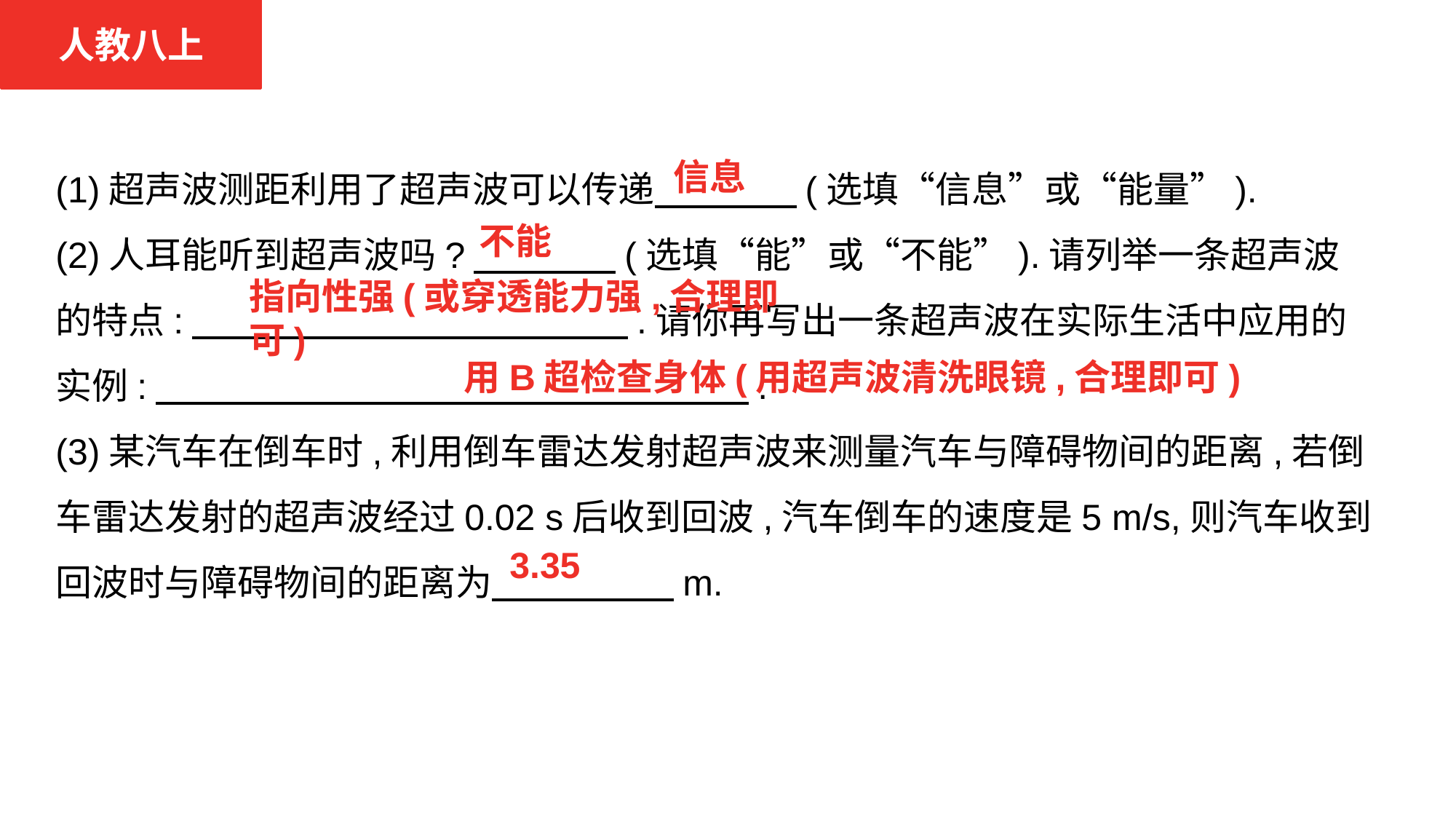

人教八上
(1)超声波测距利用了超声波可以传递　　    　(选填“信息”或“能量”).
(2)人耳能听到超声波吗?　　　    (选填“能”或“不能”).请列举一条超声波的特点:　　             　　                  　.请你再写出一条超声波在实际生活中应用的实例:　　　　　　　　　                            　.
(3)某汽车在倒车时,利用倒车雷达发射超声波来测量汽车与障碍物间的距离,若倒车雷达发射的超声波经过0.02 s后收到回波,汽车倒车的速度是5 m/s,则汽车收到回波时与障碍物间的距离为　　　　　m.
信息
不能
指向性强(或穿透能力强,合理即可)
用B超检查身体(用超声波清洗眼镜,合理即可)
3.35